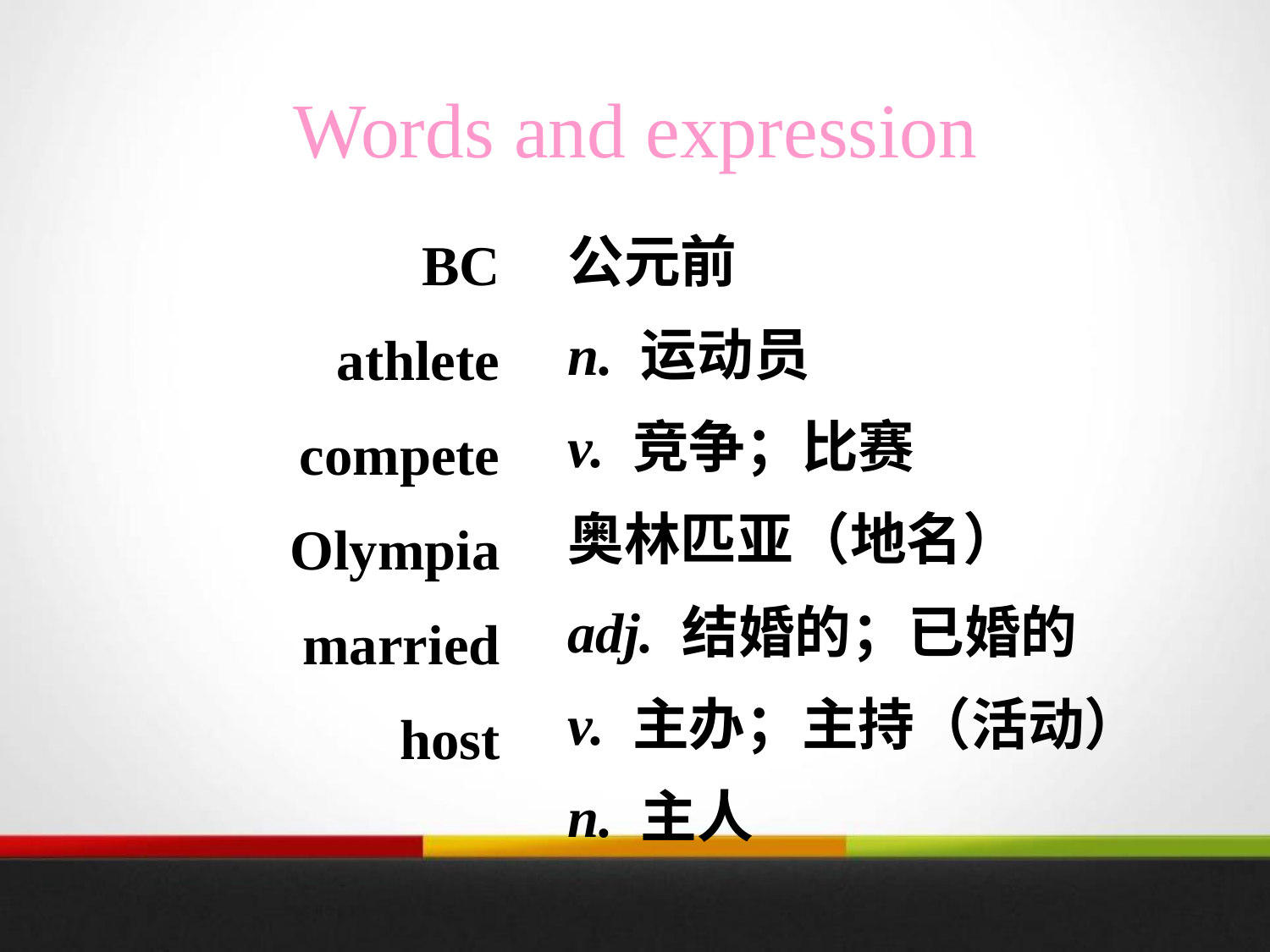

Words and expression
BC
athlete
compete
Olympia
married
host

公元前
n. 运动员
v. 竞争；比赛
奥林匹亚（地名）
adj. 结婚的；已婚的
v. 主办；主持（活动）
n. 主人